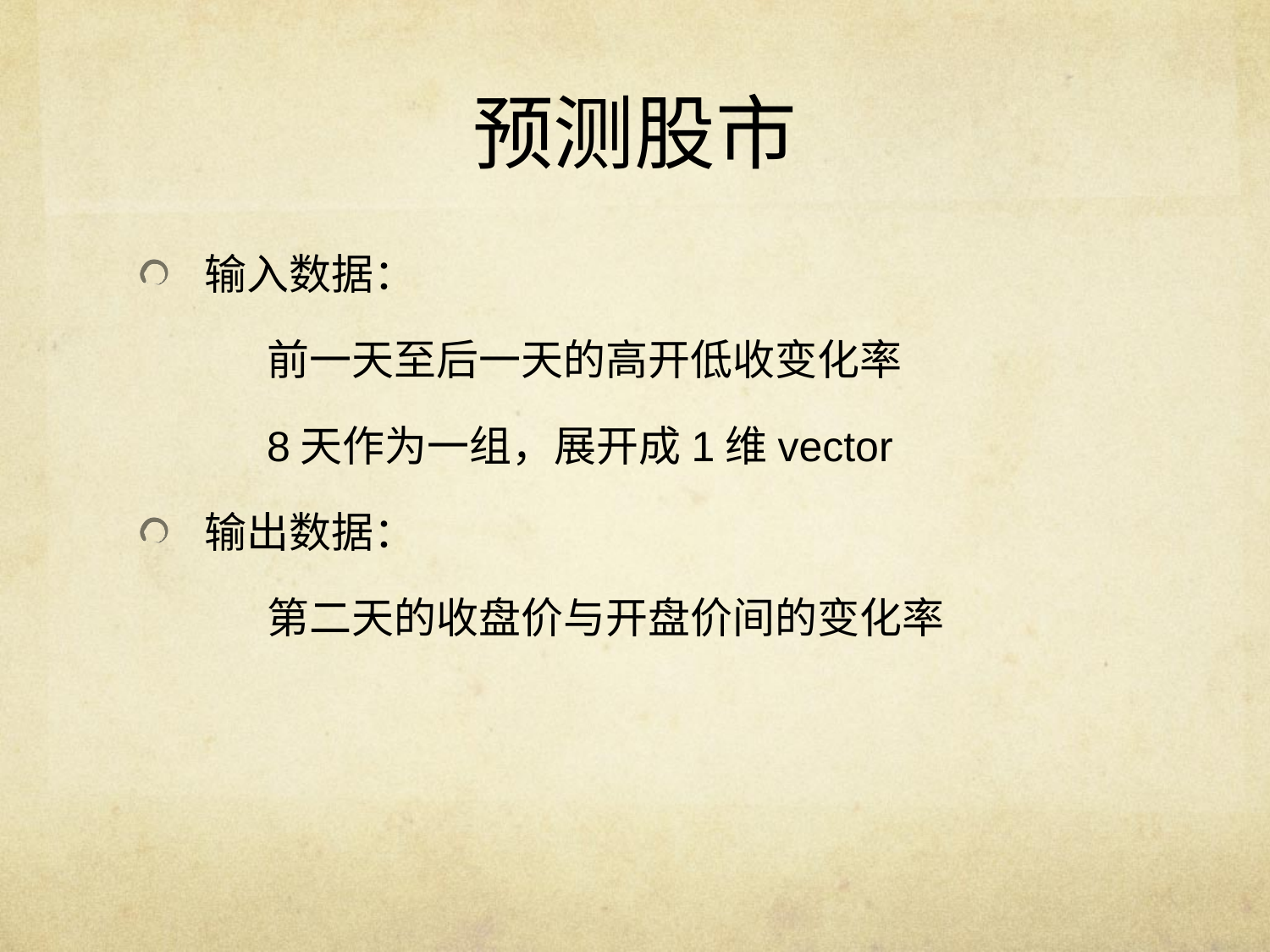

# 预测股市
输入数据：
	前一天至后一天的高开低收变化率
	8天作为一组，展开成1维vector
输出数据：
	第二天的收盘价与开盘价间的变化率